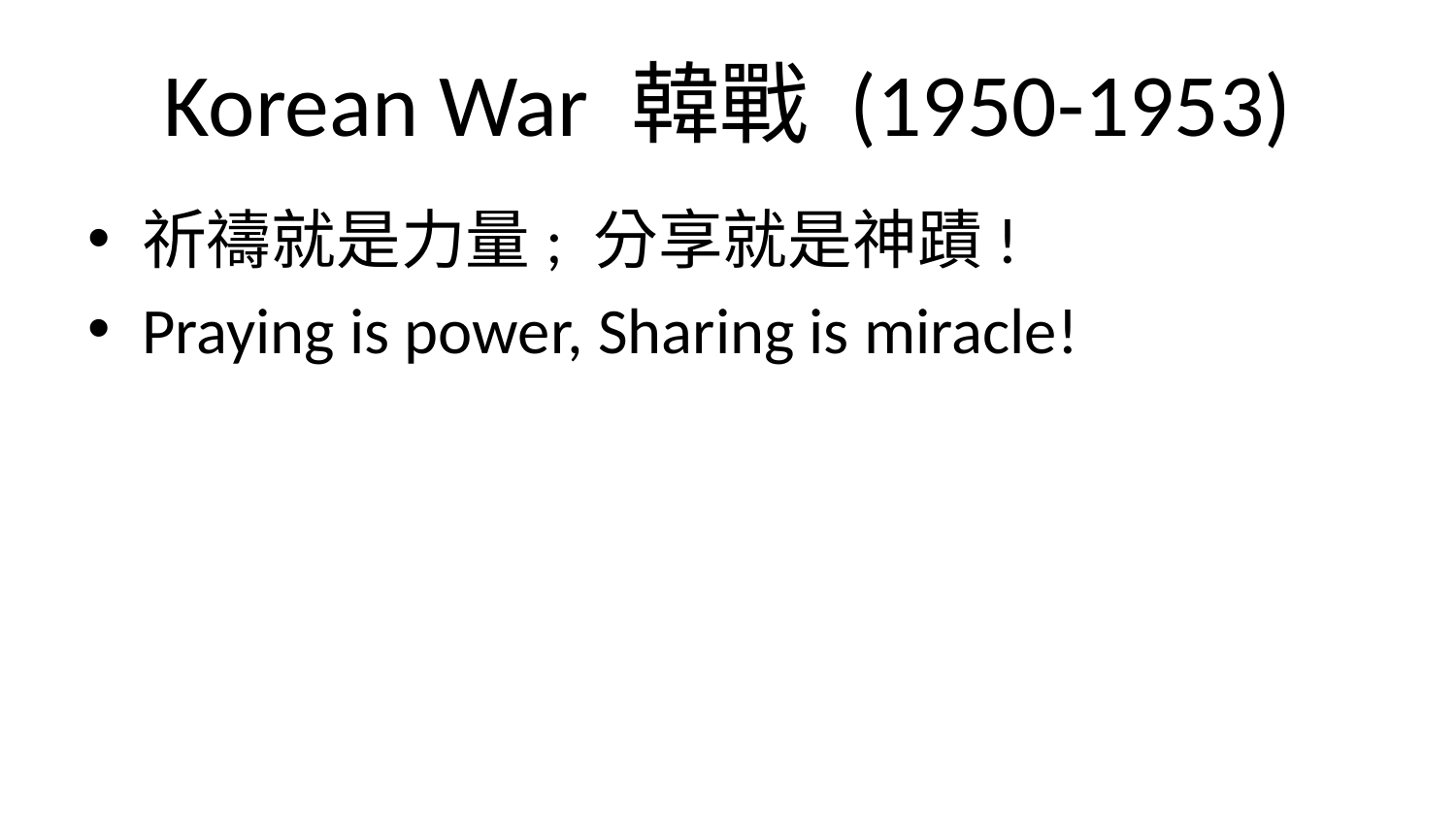

# Korean War 韓戰 (1950-1953)
祈禱就是力量; 分享就是神蹟!
Praying is power, Sharing is miracle!